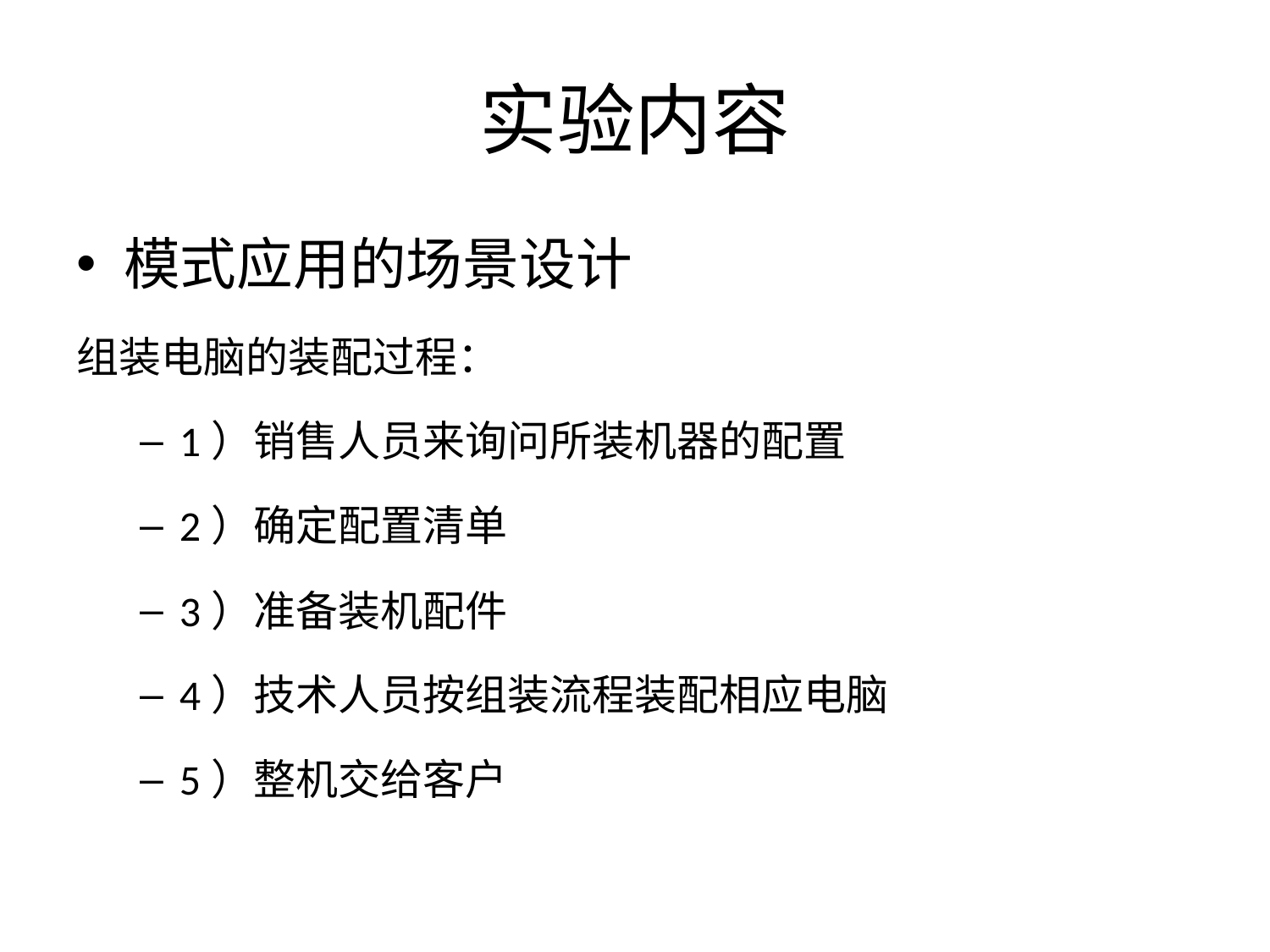

# 实验内容
模式应用的场景设计
组装电脑的装配过程：
1）销售人员来询问所装机器的配置
2）确定配置清单
3）准备装机配件
4）技术人员按组装流程装配相应电脑
5）整机交给客户